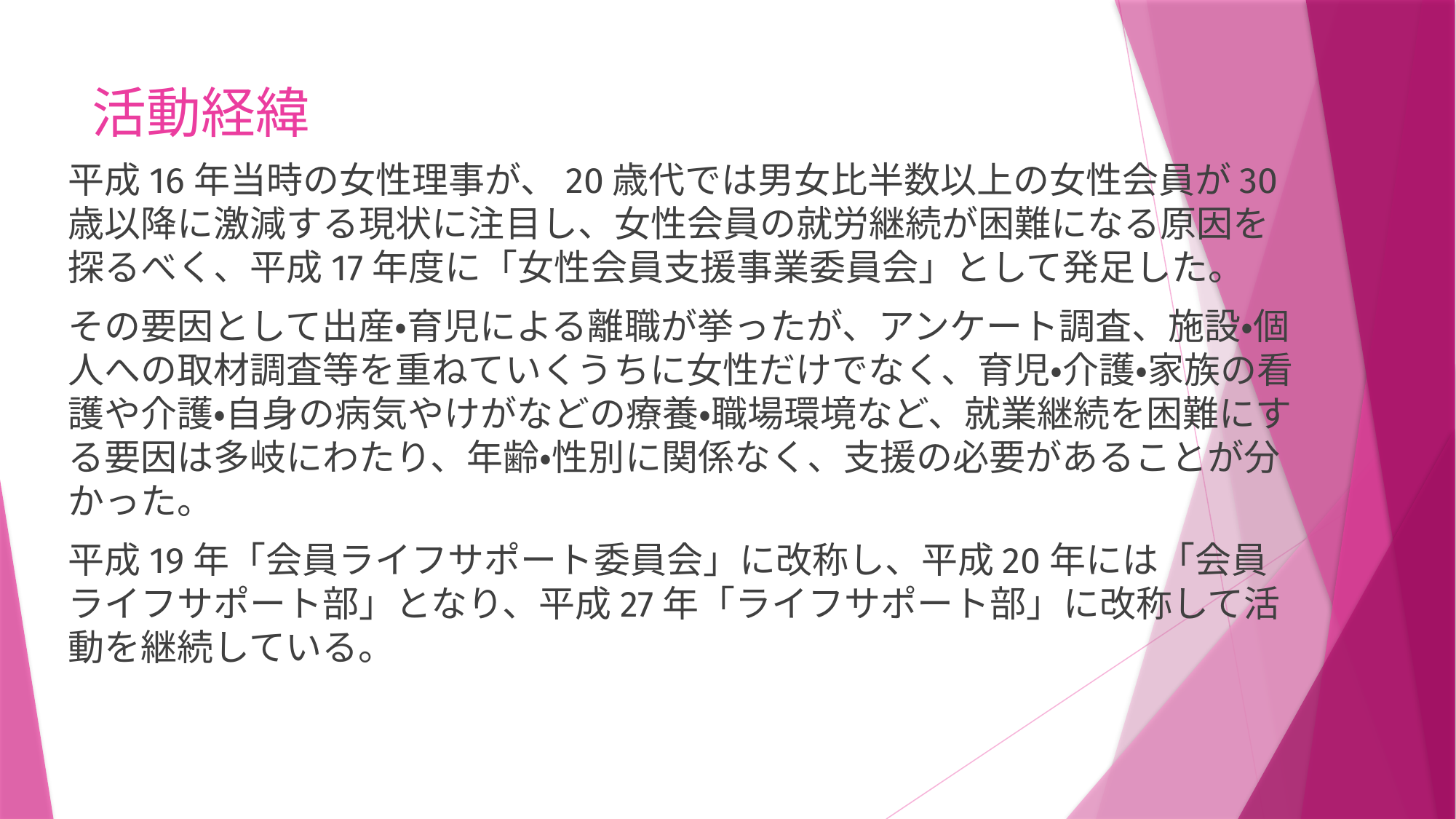

# 活動経緯
平成16年当時の女性理事が、20歳代では男女比半数以上の女性会員が30歳以降に激減する現状に注目し、女性会員の就労継続が困難になる原因を探るべく、平成17年度に「女性会員支援事業委員会」として発足した。
その要因として出産・育児による離職が挙ったが、アンケート調査、施設・個人への取材調査等を重ねていくうちに女性だけでなく、育児・介護・家族の看護や介護・自身の病気やけがなどの療養・職場環境など、就業継続を困難にする要因は多岐にわたり、年齢・性別に関係なく、支援の必要があることが分かった。
平成19年「会員ライフサポート委員会」に改称し、平成20年には「会員ライフサポート部」となり、平成27年「ライフサポート部」に改称して活動を継続している。